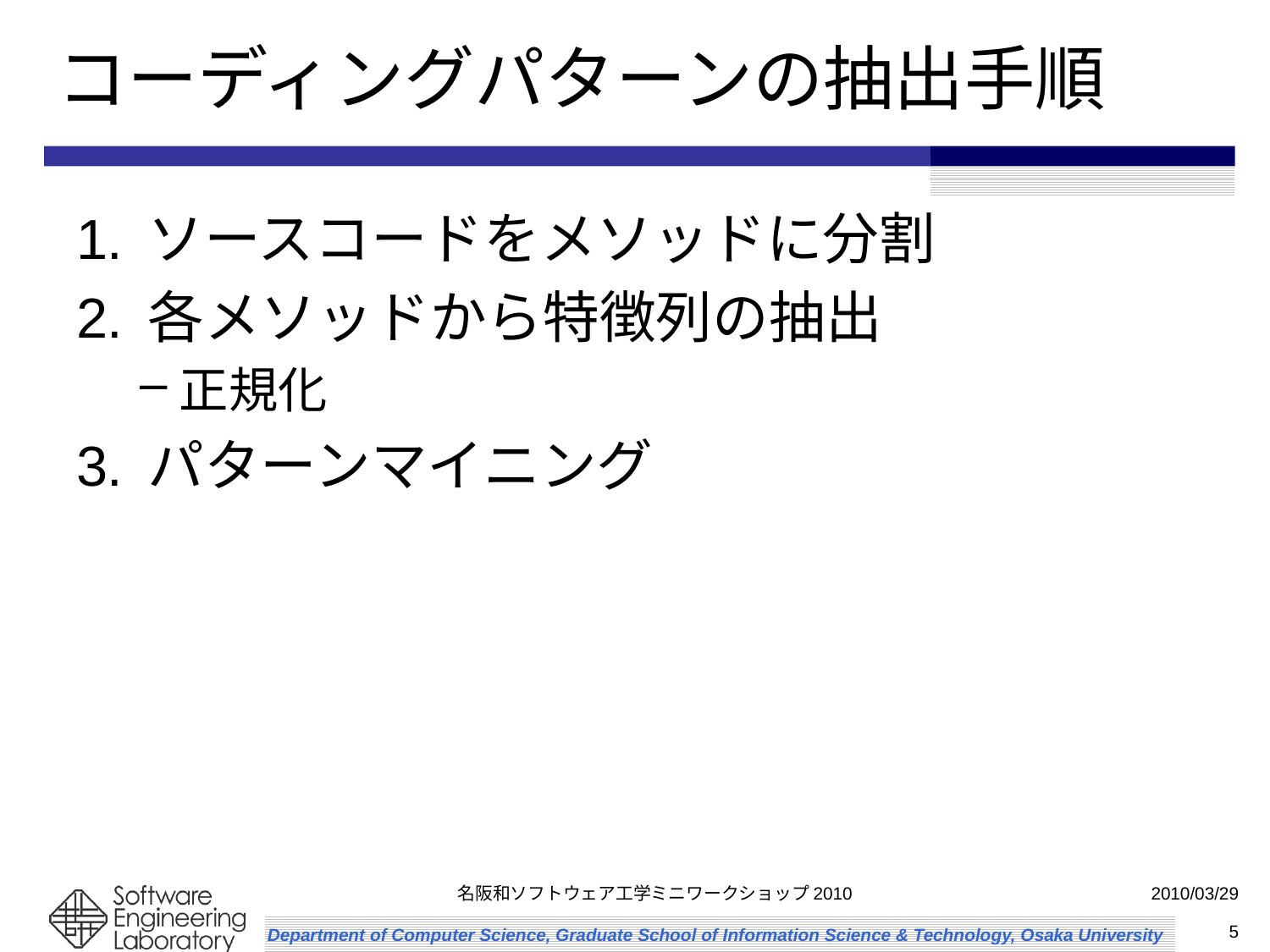

# コーディングパターンの抽出手順
ソースコードをメソッドに分割
各メソッドから特徴列の抽出
正規化
パターンマイニング
名阪和ソフトウェア工学ミニワークショップ2010
2010/03/29
5